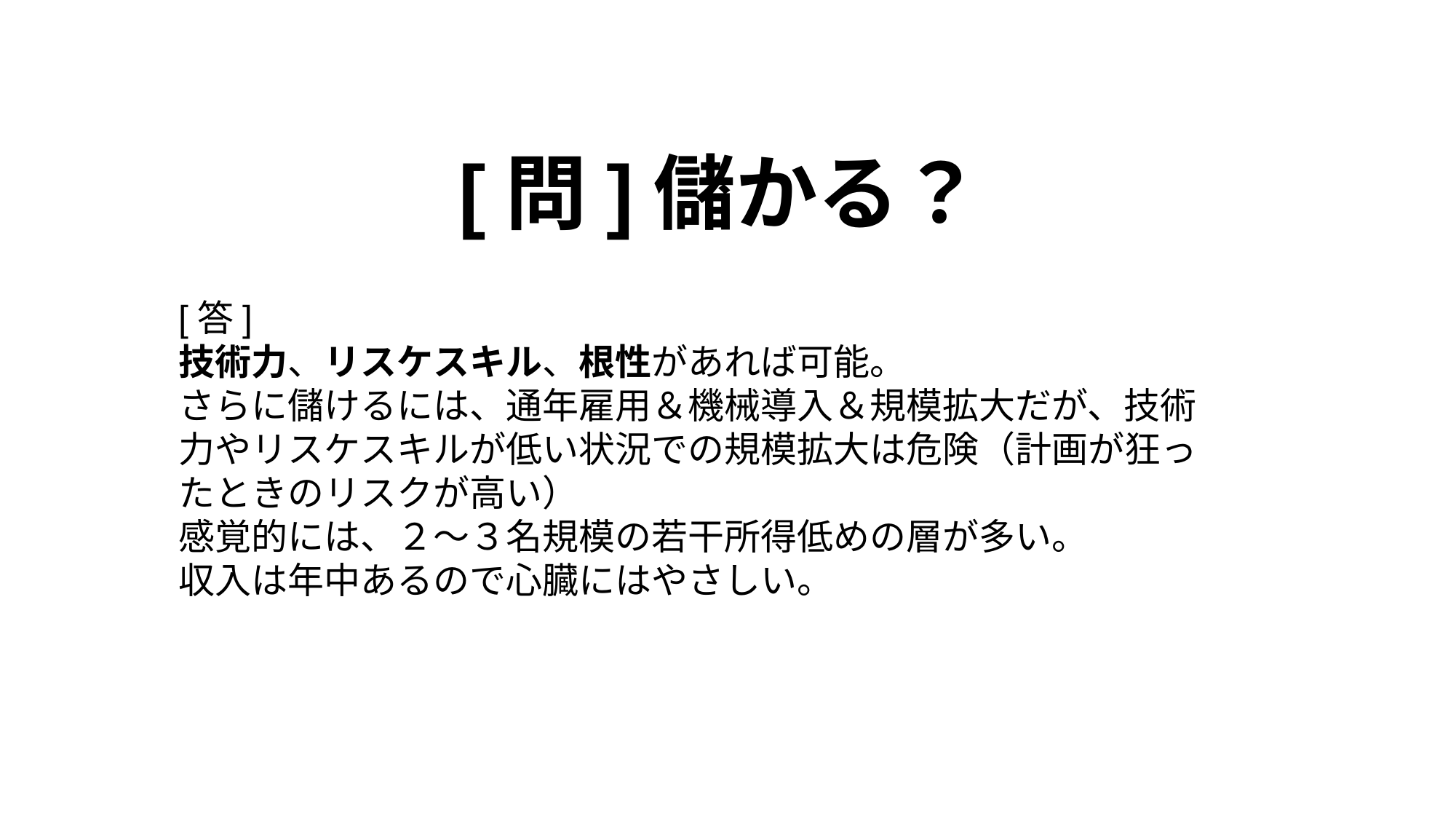

[問]儲かる？
[答]
技術力、リスケスキル、根性があれば可能。
さらに儲けるには、通年雇用＆機械導入＆規模拡大だが、技術力やリスケスキルが低い状況での規模拡大は危険（計画が狂ったときのリスクが高い）
感覚的には、２～３名規模の若干所得低めの層が多い。
収入は年中あるので心臓にはやさしい。